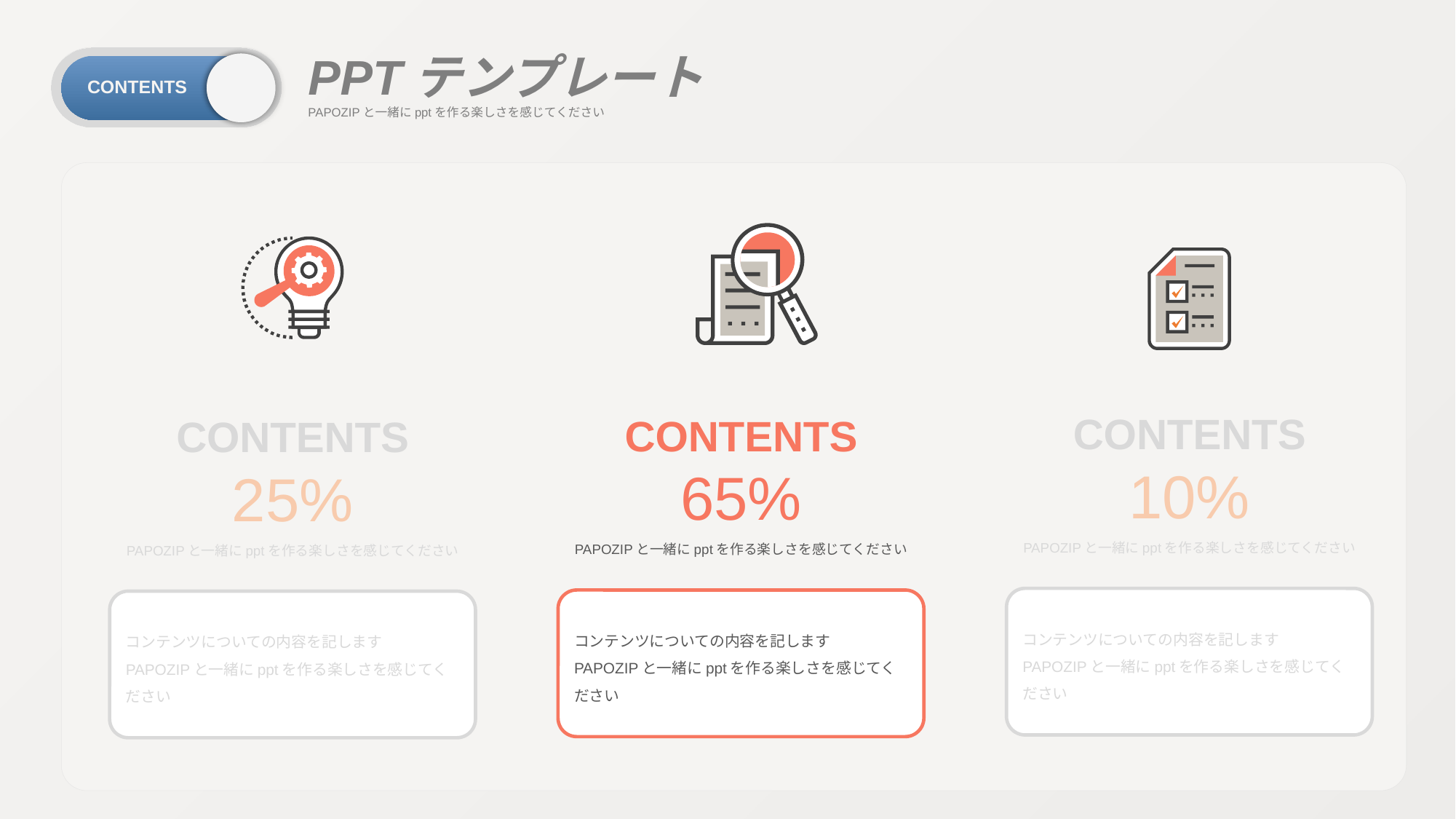

PPTテンプレート
PAPOZIPと一緒にpptを作る楽しさを感じてください

CONTENTS

CONTENTS
10%
PAPOZIPと一緒にpptを作る楽しさを感じてください
CONTENTS
65%
PAPOZIPと一緒にpptを作る楽しさを感じてください
CONTENTS
25%
PAPOZIPと一緒にpptを作る楽しさを感じてください
コンテンツについての内容を記します
PAPOZIPと一緒にpptを作る楽しさを感じてください
コンテンツについての内容を記します
PAPOZIPと一緒にpptを作る楽しさを感じてください
コンテンツについての内容を記します
PAPOZIPと一緒にpptを作る楽しさを感じてください